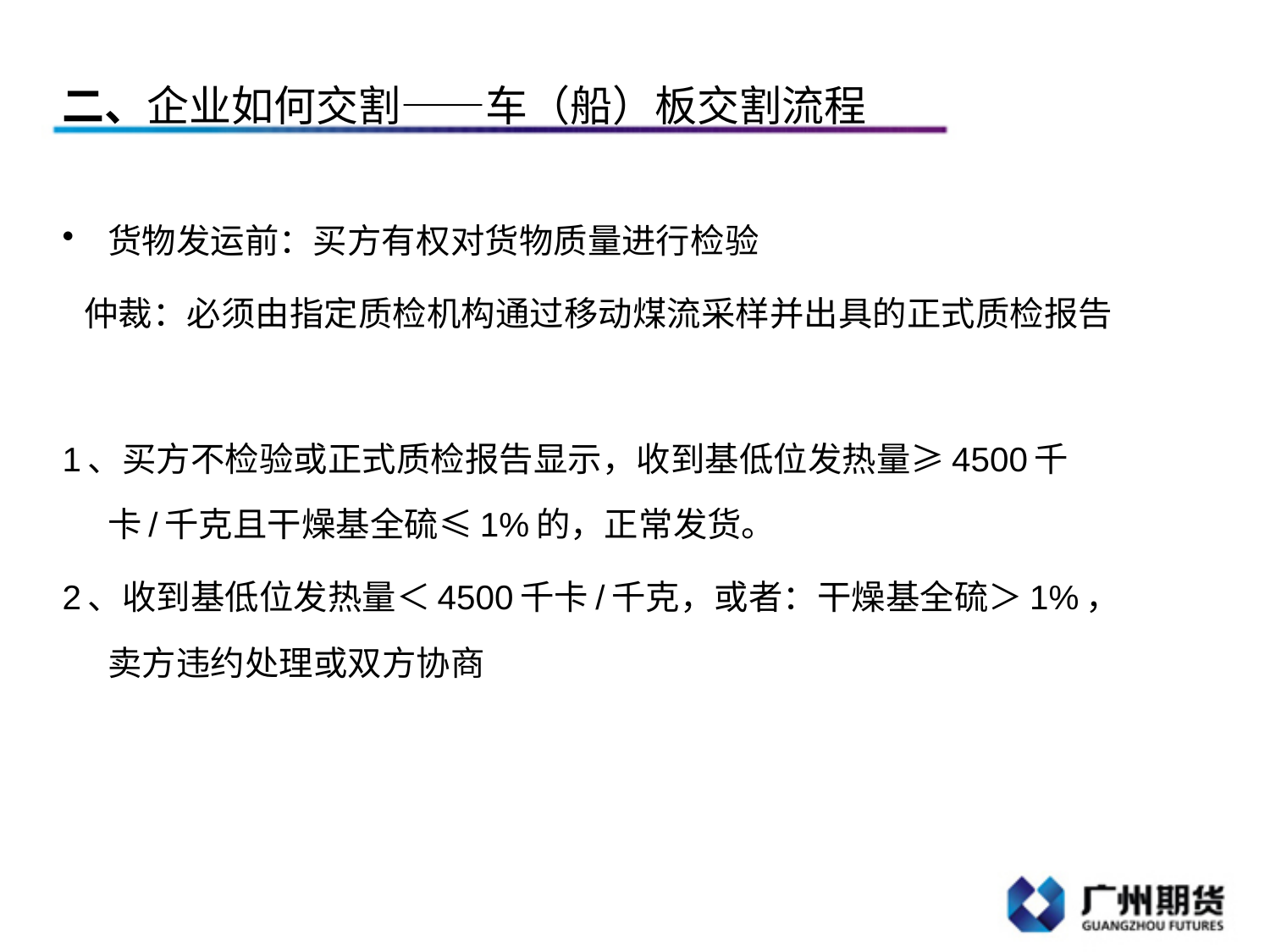

二、企业如何交割——车（船）板交割流程
货物发运前：买方有权对货物质量进行检验
  仲裁：必须由指定质检机构通过移动煤流采样并出具的正式质检报告

1、买方不检验或正式质检报告显示，收到基低位发热量≥4500千卡/千克且干燥基全硫≤1%的，正常发货。
2、收到基低位发热量＜4500千卡/千克，或者：干燥基全硫＞1%，卖方违约处理或双方协商